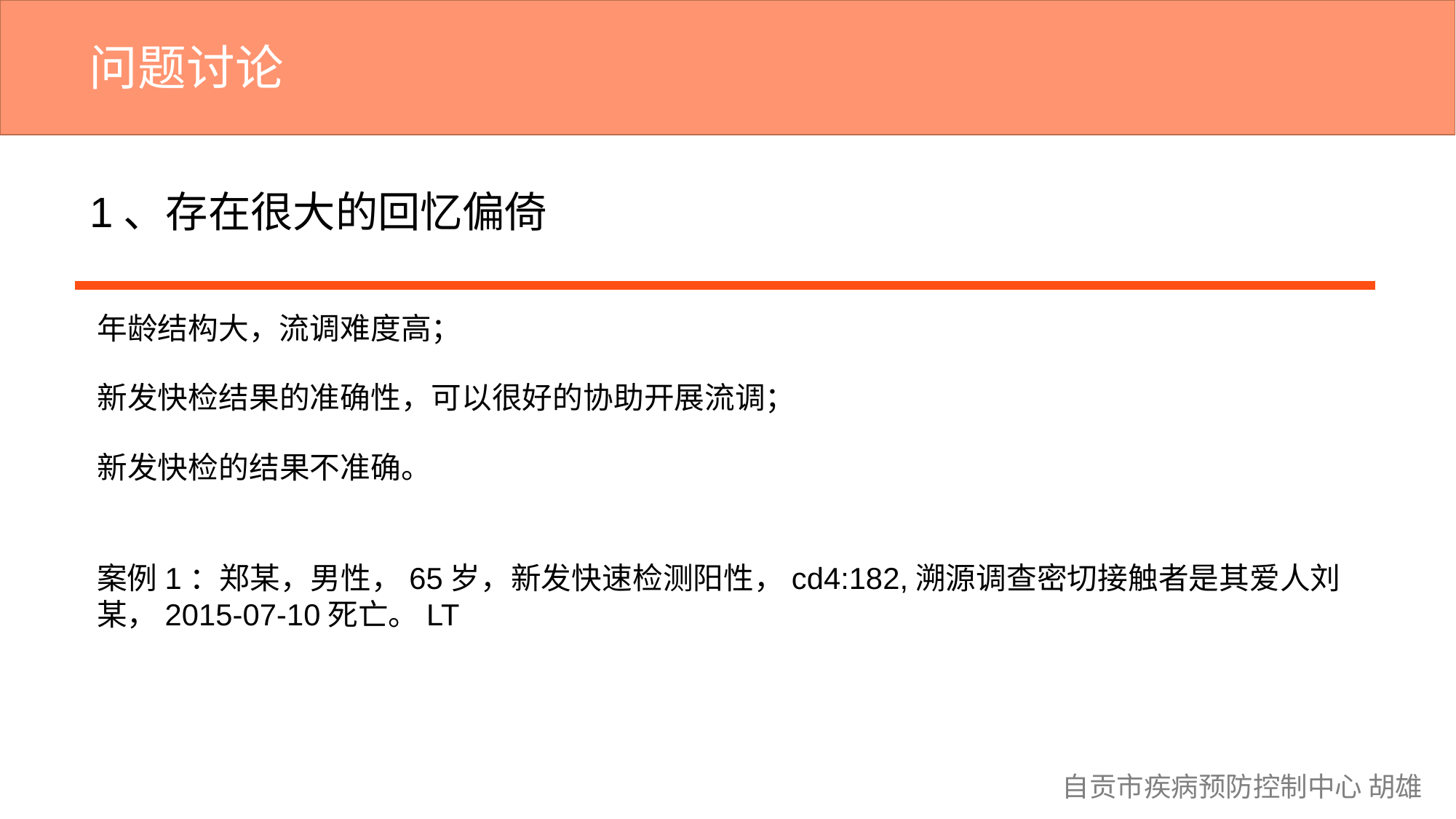

问题讨论
1、存在很大的回忆偏倚
年龄结构大，流调难度高；
新发快检结果的准确性，可以很好的协助开展流调；
新发快检的结果不准确。
案例1：郑某，男性，65岁，新发快速检测阳性，cd4:182,溯源调查密切接触者是其爱人刘某，2015-07-10死亡。LT